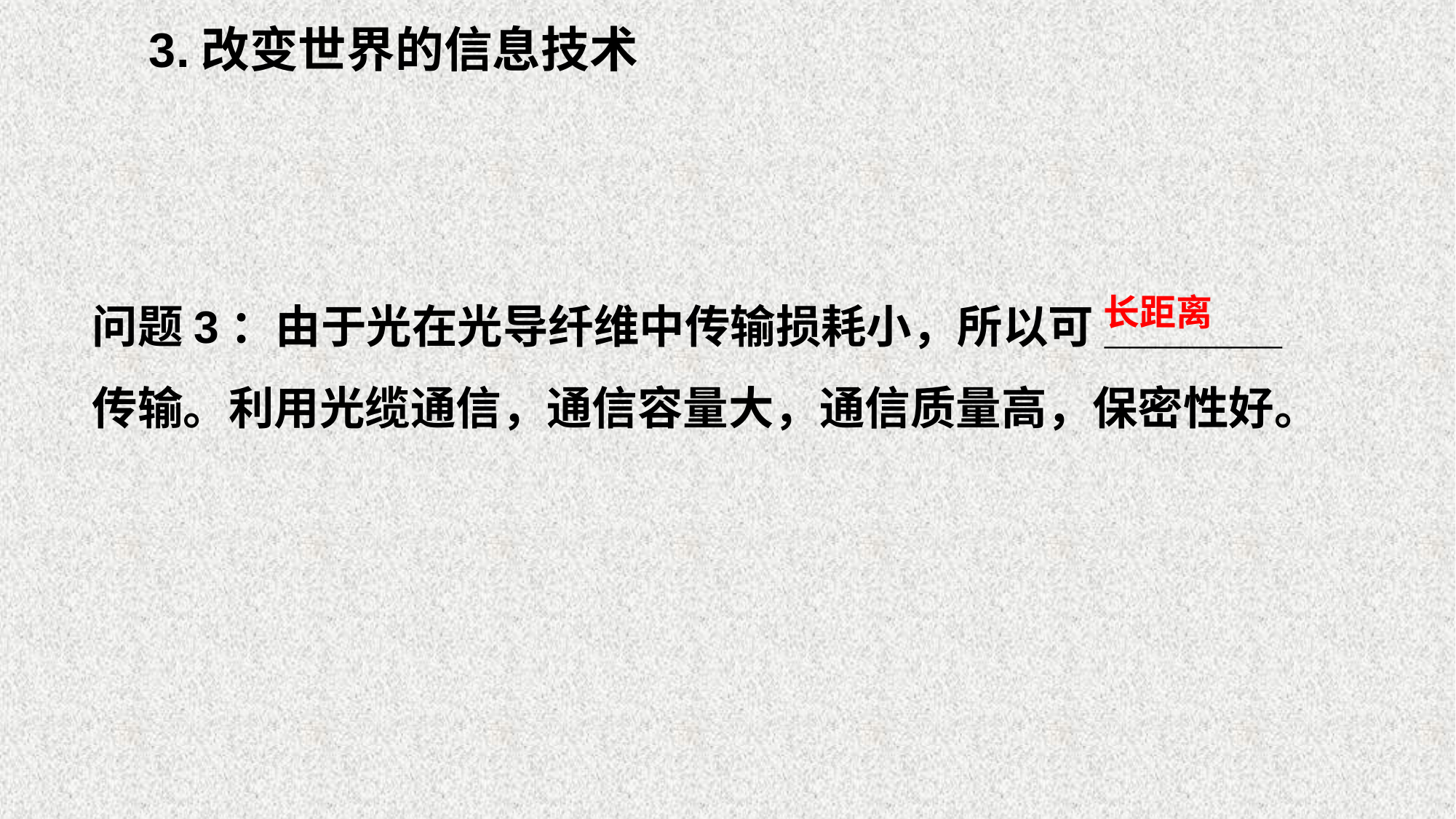

3.改变世界的信息技术
问题3：由于光在光导纤维中传输损耗小，所以可_______传输。利用光缆通信，通信容量大，通信质量高，保密性好。
长距离